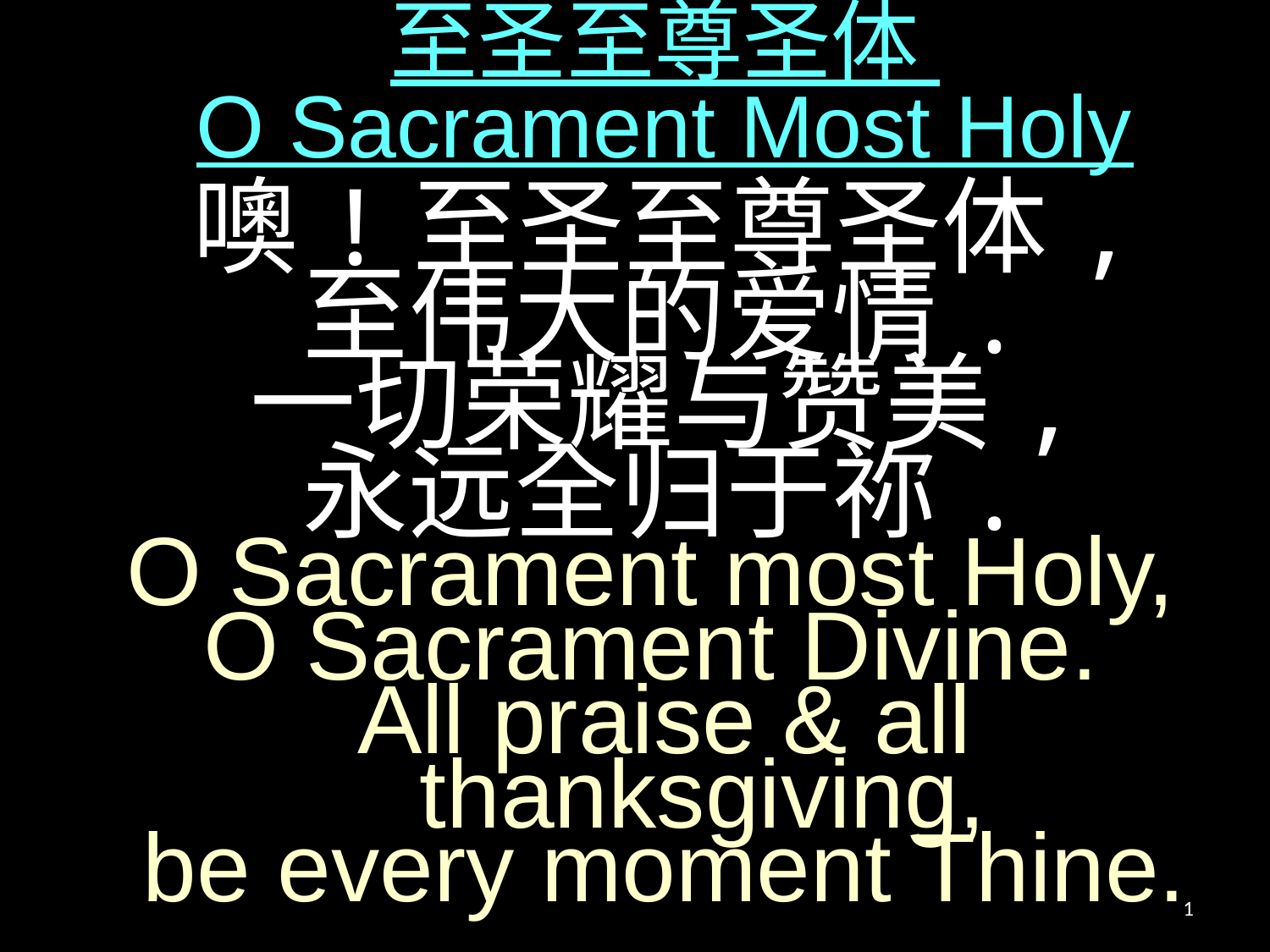

至圣至尊圣体
O Sacrament Most Holy

噢!至圣至尊圣体,
至伟大的爱情.
一切荣耀与赞美,
永远全归于祢.
O Sacrament most Holy,
O Sacrament Divine.
All praise & all thanksgiving,
be every moment Thine.

1